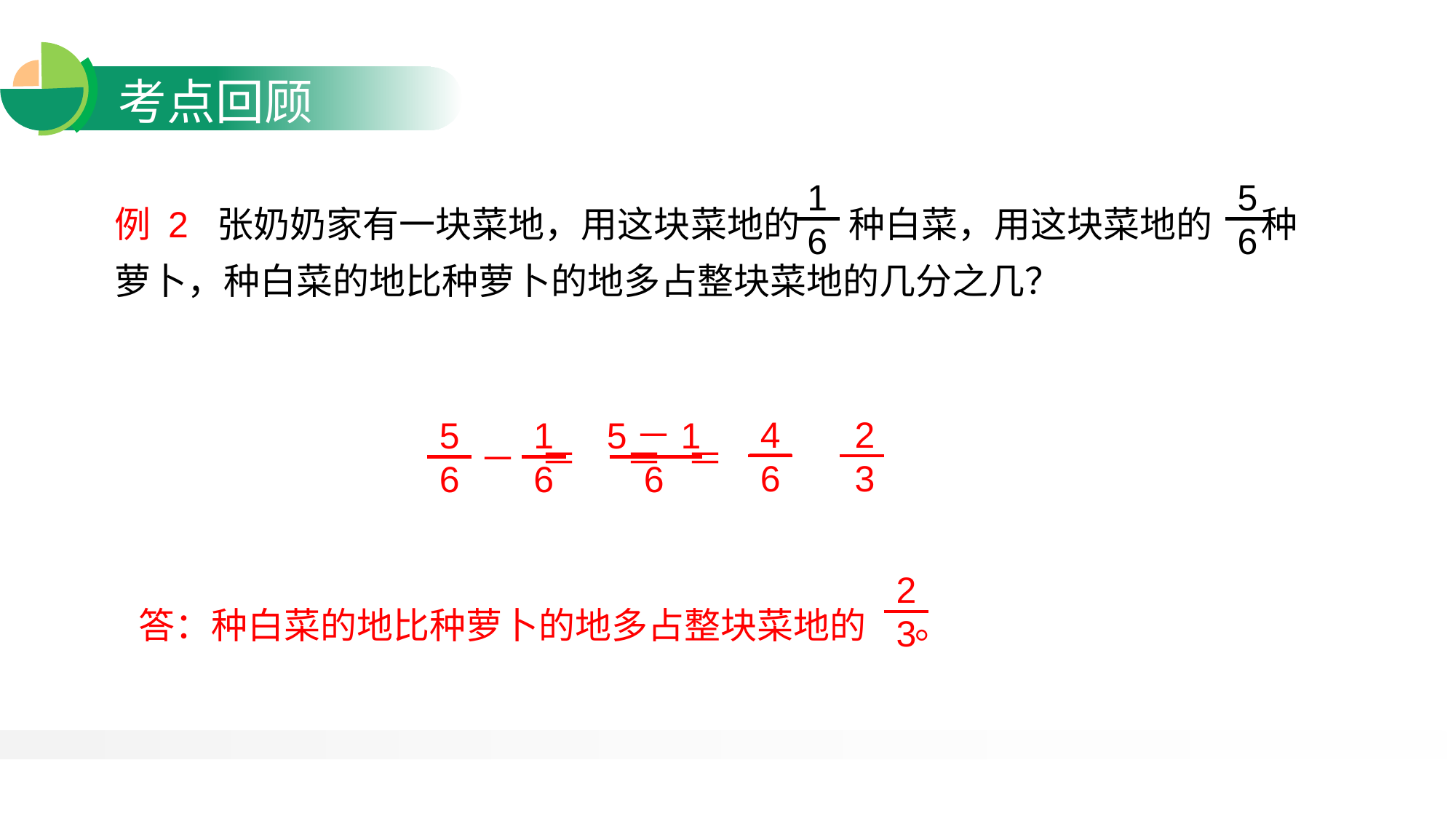

1
6
5
6
例 2  张奶奶家有一块菜地，用这块菜地的      种白菜，用这块菜地的      种萝卜，种白菜的地比种萝卜的地多占整块菜地的几分之几？
4
6
5
6
1
6
5－1
6
－   ＝      ＝   ＝
2
3
2
3
答：种白菜的地比种萝卜的地多占整块菜地的      。